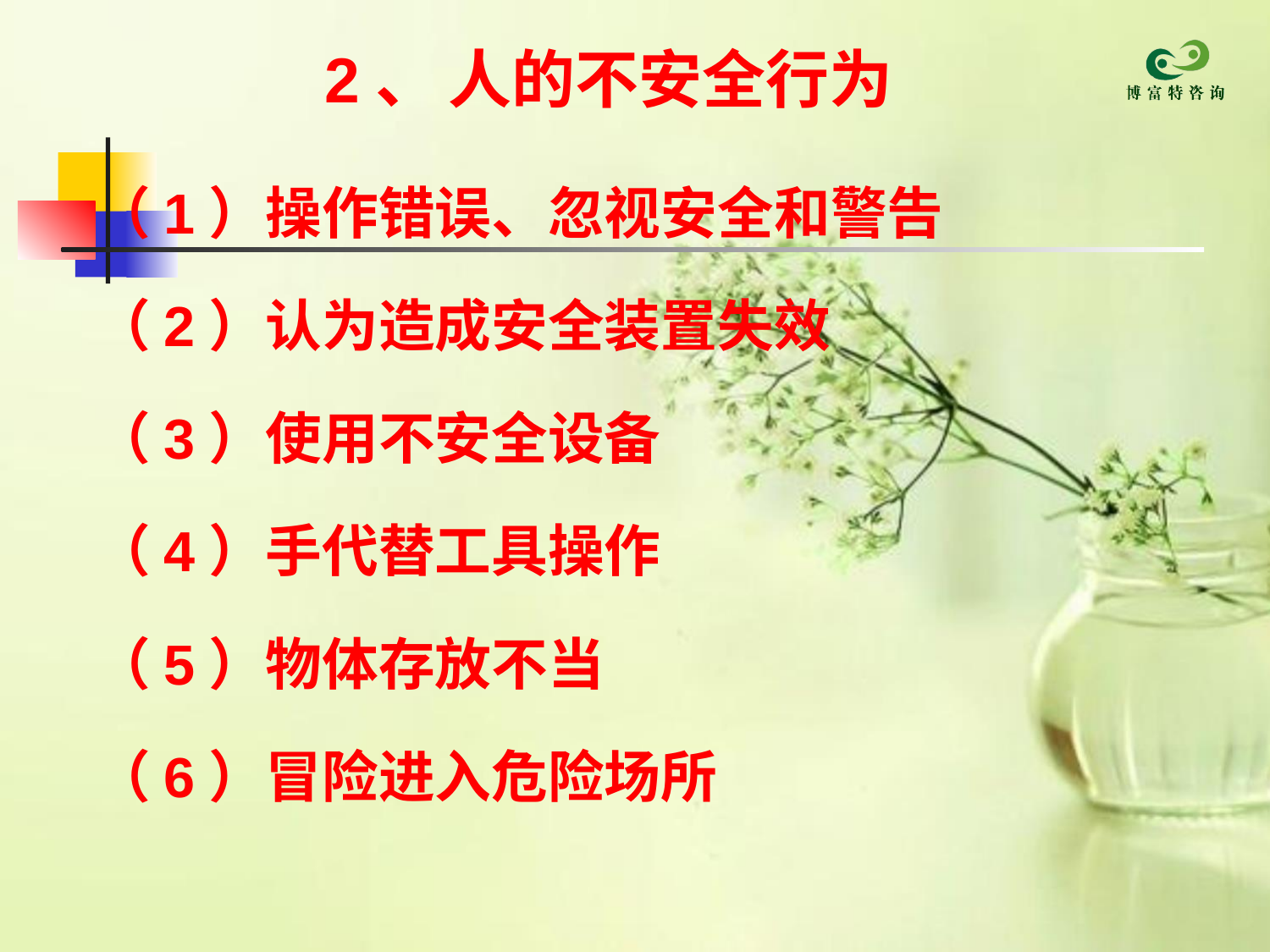

2、 人的不安全行为
（1）操作错误、忽视安全和警告
（2）认为造成安全装置失效
（3）使用不安全设备
（4）手代替工具操作
（5）物体存放不当
（6）冒险进入危险场所